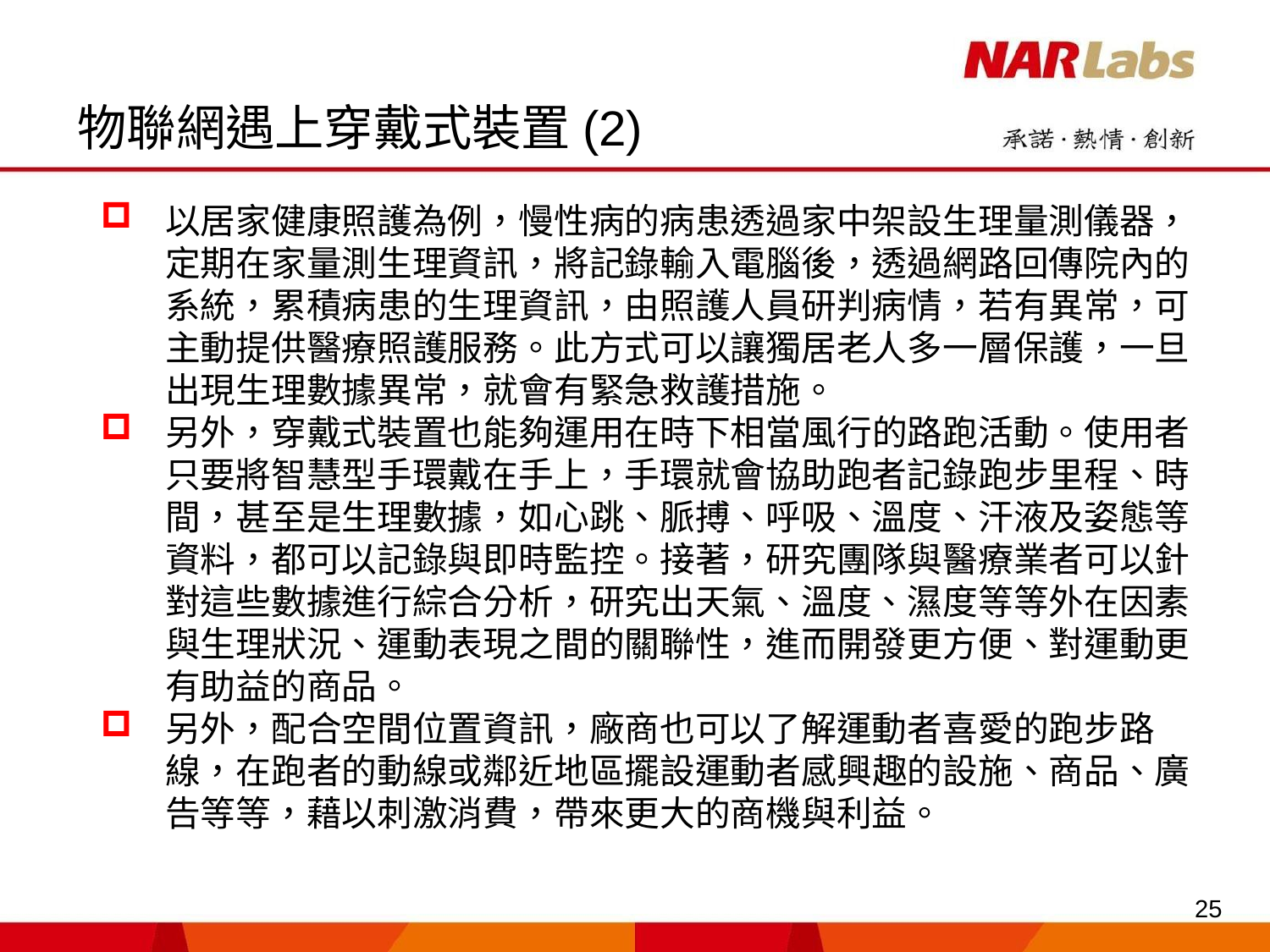

# 物聯網遇上穿戴式裝置(2)
以居家健康照護為例，慢性病的病患透過家中架設生理量測儀器，定期在家量測生理資訊，將記錄輸入電腦後，透過網路回傳院內的系統，累積病患的生理資訊，由照護人員研判病情，若有異常，可主動提供醫療照護服務。此方式可以讓獨居老人多一層保護，一旦出現生理數據異常，就會有緊急救護措施。
另外，穿戴式裝置也能夠運用在時下相當風行的路跑活動。使用者只要將智慧型手環戴在手上，手環就會協助跑者記錄跑步里程、時間，甚至是生理數據，如心跳、脈搏、呼吸、溫度、汗液及姿態等資料，都可以記錄與即時監控。接著，研究團隊與醫療業者可以針對這些數據進行綜合分析，研究出天氣、溫度、濕度等等外在因素與生理狀況、運動表現之間的關聯性，進而開發更方便、對運動更有助益的商品。
另外，配合空間位置資訊，廠商也可以了解運動者喜愛的跑步路線，在跑者的動線或鄰近地區擺設運動者感興趣的設施、商品、廣告等等，藉以刺激消費，帶來更大的商機與利益。

25